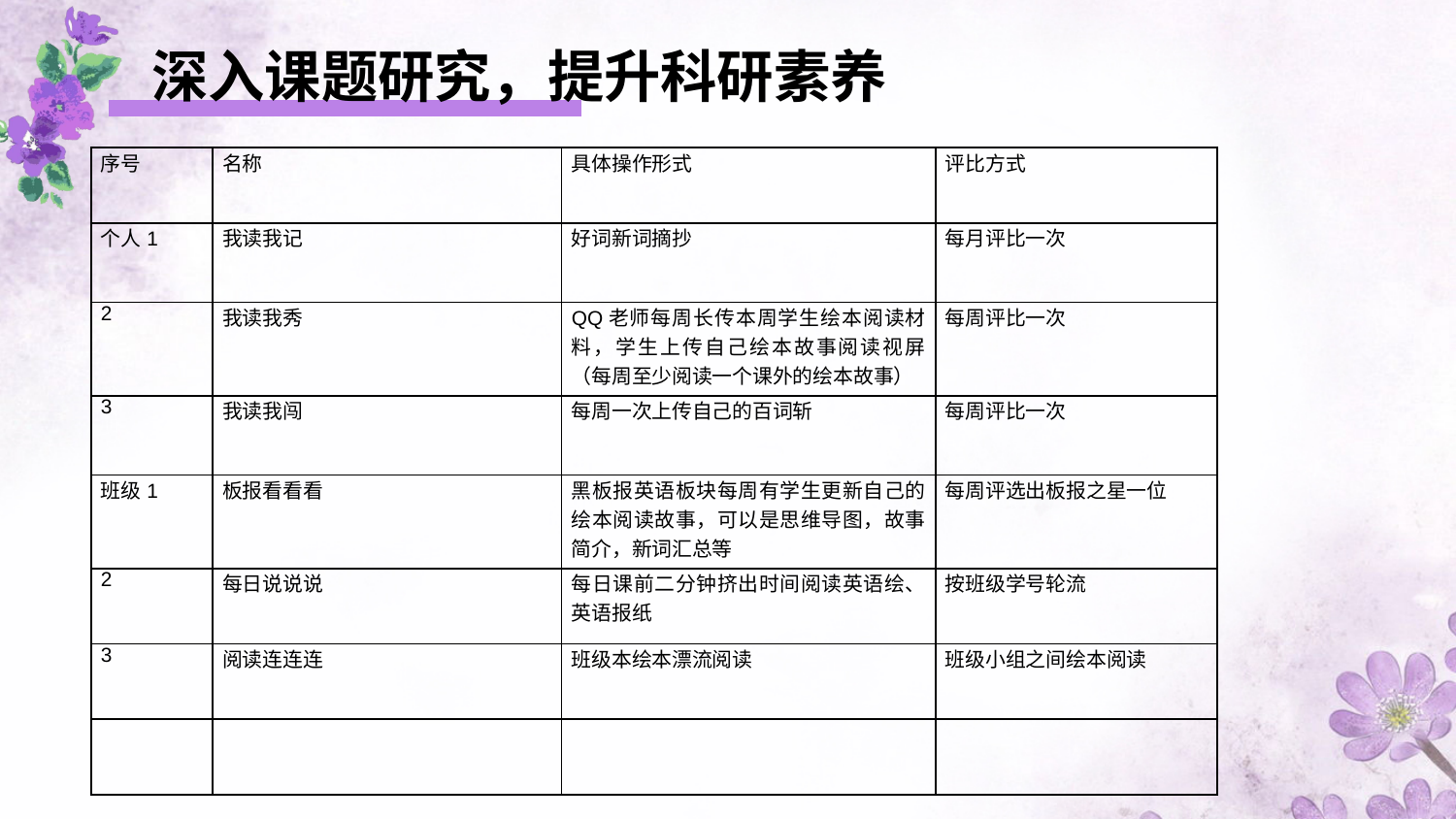

深入课题研究，提升科研素养
| 序号 | 名称 | 具体操作形式 | 评比方式 |
| --- | --- | --- | --- |
| 个人1 | 我读我记 | 好词新词摘抄 | 每月评比一次 |
| 2 | 我读我秀 | QQ老师每周长传本周学生绘本阅读材料，学生上传自己绘本故事阅读视屏（每周至少阅读一个课外的绘本故事） | 每周评比一次 |
| 3 | 我读我闯 | 每周一次上传自己的百词斩 | 每周评比一次 |
| 班级1 | 板报看看看 | 黑板报英语板块每周有学生更新自己的绘本阅读故事，可以是思维导图，故事简介，新词汇总等 | 每周评选出板报之星一位 |
| 2 | 每日说说说 | 每日课前二分钟挤出时间阅读英语绘、英语报纸 | 按班级学号轮流 |
| 3 | 阅读连连连 | 班级本绘本漂流阅读 | 班级小组之间绘本阅读 |
|  |  |  |  |